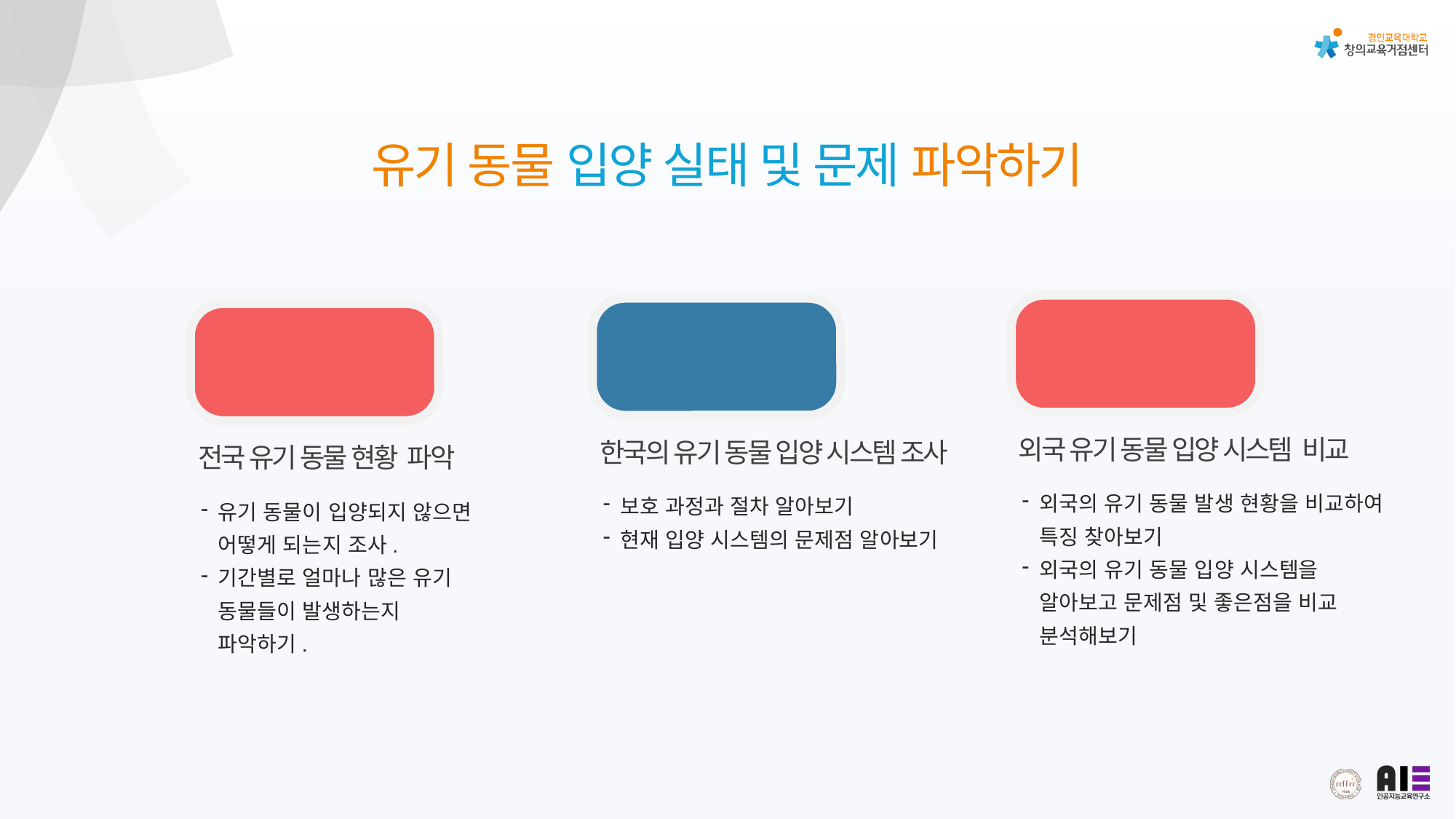

유기 동물 입양 실태 및 문제 파악하기
03
외국 유기 동물 입양 시스템  비교
외국의 유기 동물 발생 현황을 비교하여 특징 찾아보기
외국의 유기 동물 입양 시스템을 알아보고 문제점 및 좋은점을 비교 분석해보기
02
한국의 유기 동물 입양 시스템 조사
보호 과정과 절차 알아보기
현재 입양 시스템의 문제점 알아보기
01
전국 유기 동물 현황  파악
유기 동물이 입양되지 않으면 어떻게 되는지 조사.
기간별로 얼마나 많은 유기 동물들이 발생하는지 파악하기.